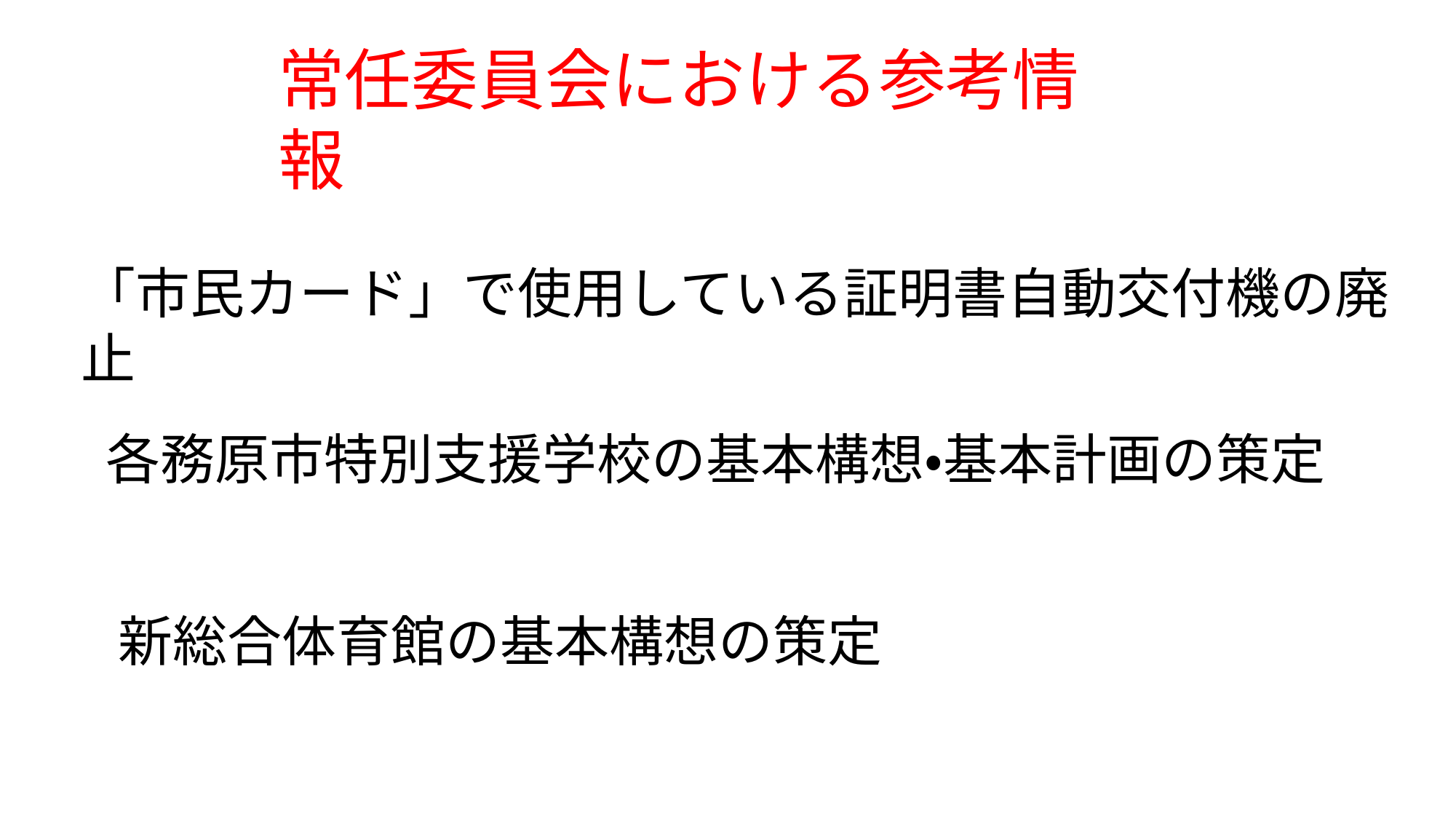

常任委員会における参考情報
「市民カード」で使用している証明書自動交付機の廃止
各務原市特別支援学校の基本構想・基本計画の策定
新総合体育館の基本構想の策定